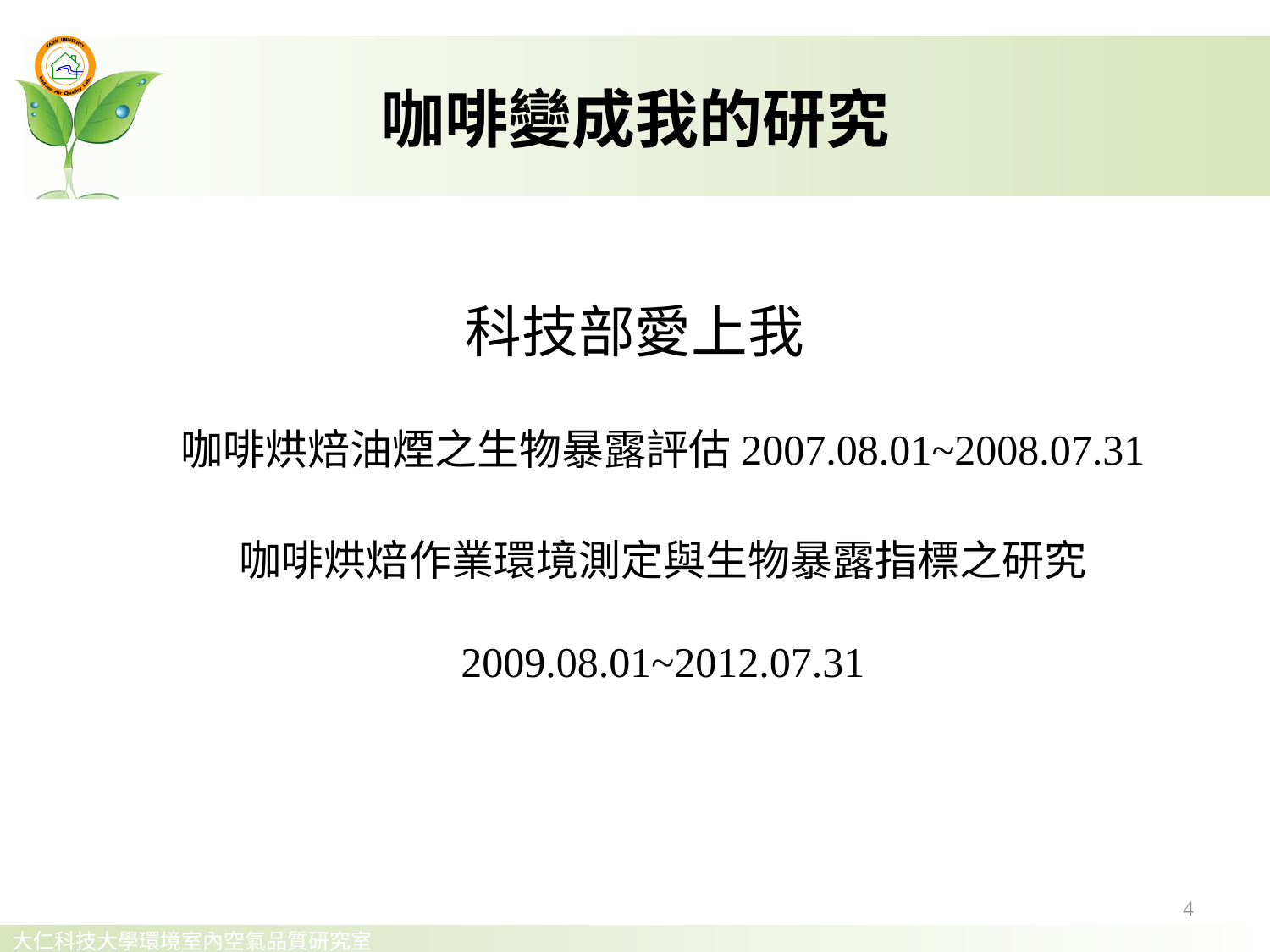

# 咖啡變成我的研究
科技部愛上我
咖啡烘焙油煙之生物暴露評估2007.08.01~2008.07.31
咖啡烘焙作業環境測定與生物暴露指標之研究 2009.08.01~2012.07.31

4